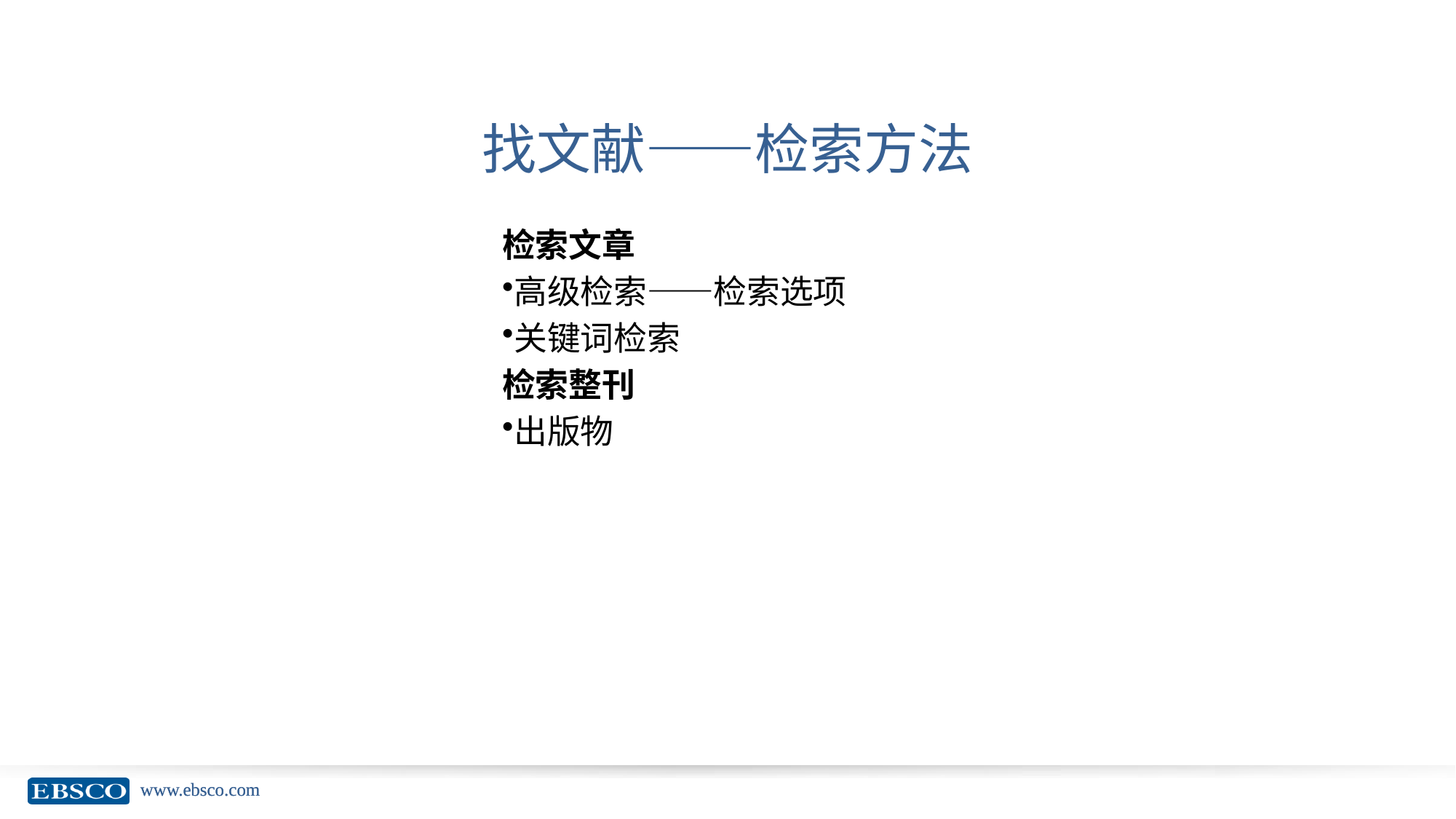

# 找文献——检索方法
检索文章
高级检索——检索选项
关键词检索
检索整刊
出版物